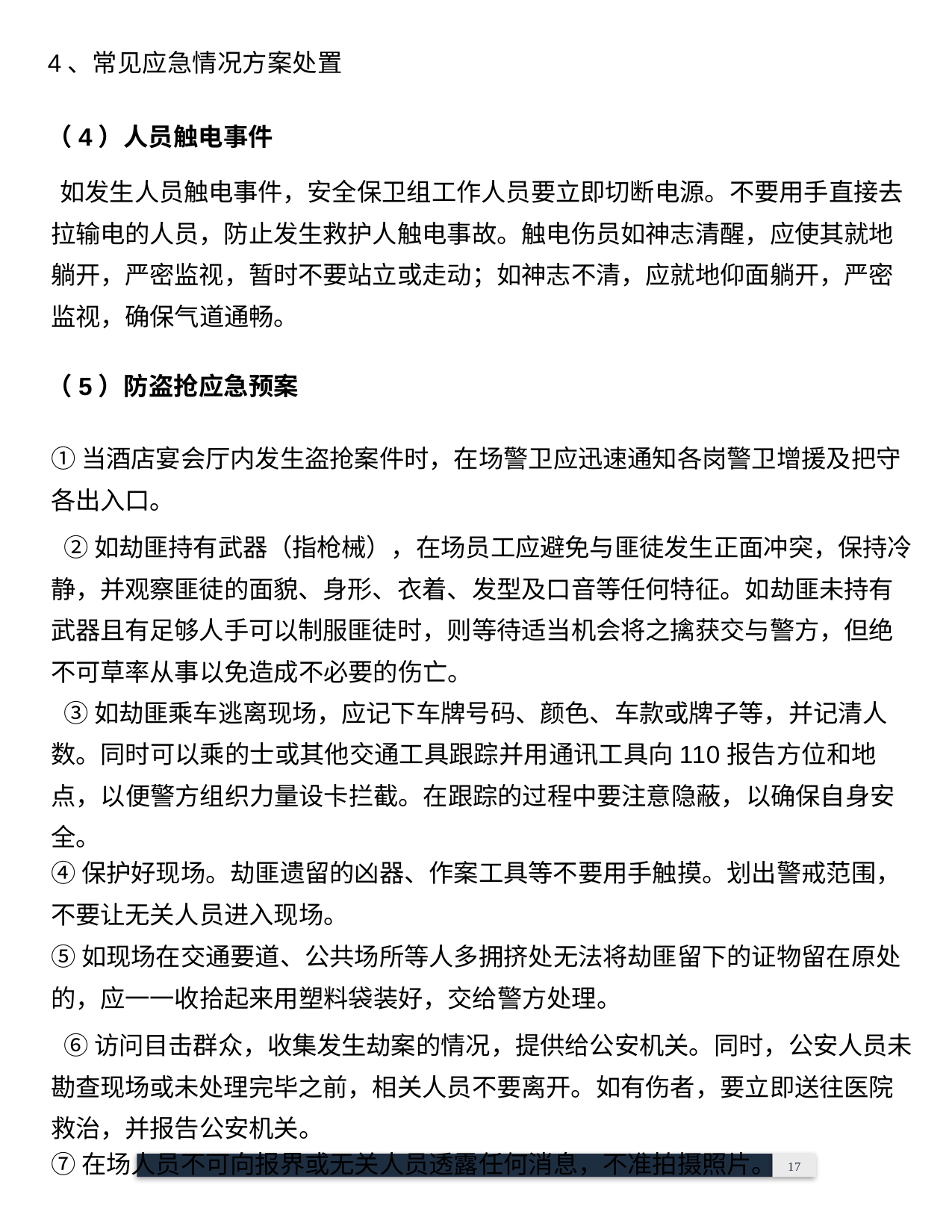

4、常见应急情况方案处置

（4）人员触电事件

如发生人员触电事件，安全保卫组工作人员要立即切断电源。不要用手直接去
拉输电的人员，防止发生救护人触电事故。触电伤员如神志清醒，应使其就地
躺开，严密监视，暂时不要站立或走动；如神志不清，应就地仰面躺开，严密
监视，确保气道通畅。

（5）防盗抢应急预案

①当酒店宴会厅内发生盗抢案件时，在场警卫应迅速通知各岗警卫增援及把守

各出入口。
②如劫匪持有武器（指枪械），在场员工应避免与匪徒发生正面冲突，保持冷
静，并观察匪徒的面貌、身形、衣着、发型及口音等任何特征。如劫匪未持有
武器且有足够人手可以制服匪徒时，则等待适当机会将之擒获交与警方，但绝
不可草率从事以免造成不必要的伤亡。
③如劫匪乘车逃离现场，应记下车牌号码、颜色、车款或牌子等，并记清人数。同时可以乘的士或其他交通工具跟踪并用通讯工具向110报告方位和地点，以便警方组织力量设卡拦截。在跟踪的过程中要注意隐蔽，以确保自身安全。
④保护好现场。劫匪遗留的凶器、作案工具等不要用手触摸。划出警戒范围，

不要让无关人员进入现场。

⑤如现场在交通要道、公共场所等人多拥挤处无法将劫匪留下的证物留在原处

的，应一一收拾起来用塑料袋装好，交给警方处理。
⑥访问目击群众，收集发生劫案的情况，提供给公安机关。同时，公安人员未
勘查现场或未处理完毕之前，相关人员不要离开。如有伤者，要立即送往医院
救治，并报告公安机关。
⑦在场人员不可向报界或无关人员透露任何消息，不准拍摄照片。

   	17